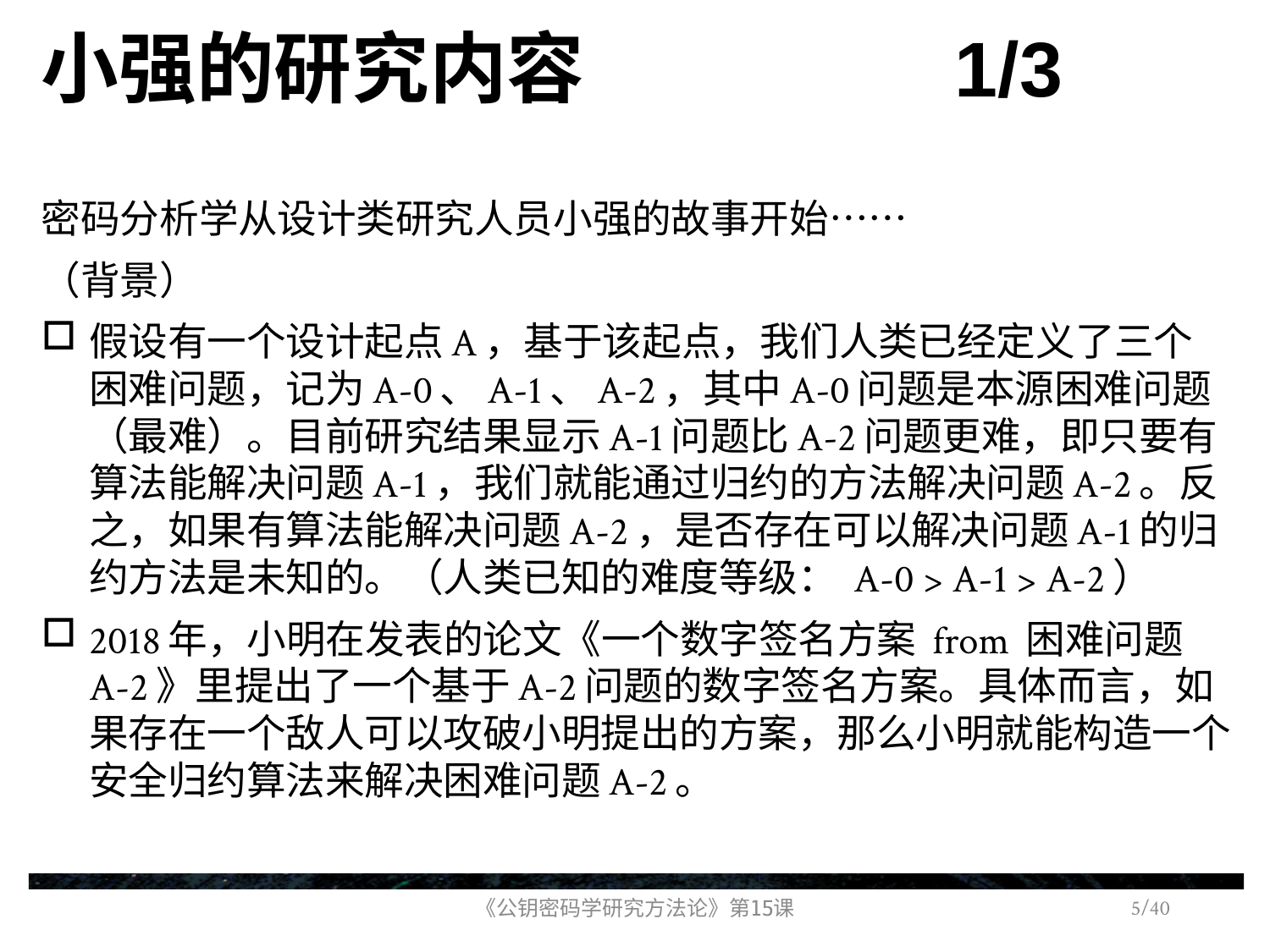

# 小强的研究内容                    1/3
密码分析学从设计类研究人员小强的故事开始……
（背景）
假设有一个设计起点A，基于该起点，我们人类已经定义了三个困难问题，记为A-0、A-1、A-2，其中A-0问题是本源困难问题（最难）。目前研究结果显示A-1问题比A-2问题更难，即只要有算法能解决问题A-1，我们就能通过归约的方法解决问题A-2。反之，如果有算法能解决问题A-2，是否存在可以解决问题A-1的归约方法是未知的。（人类已知的难度等级： A-0 > A-1 > A-2）
2018年，小明在发表的论文《一个数字签名方案 from 困难问题A-2》里提出了一个基于A-2问题的数字签名方案。具体而言，如果存在一个敌人可以攻破小明提出的方案，那么小明就能构造一个安全归约算法来解决困难问题A-2。
《公钥密码学研究方法论》第15课
5/40